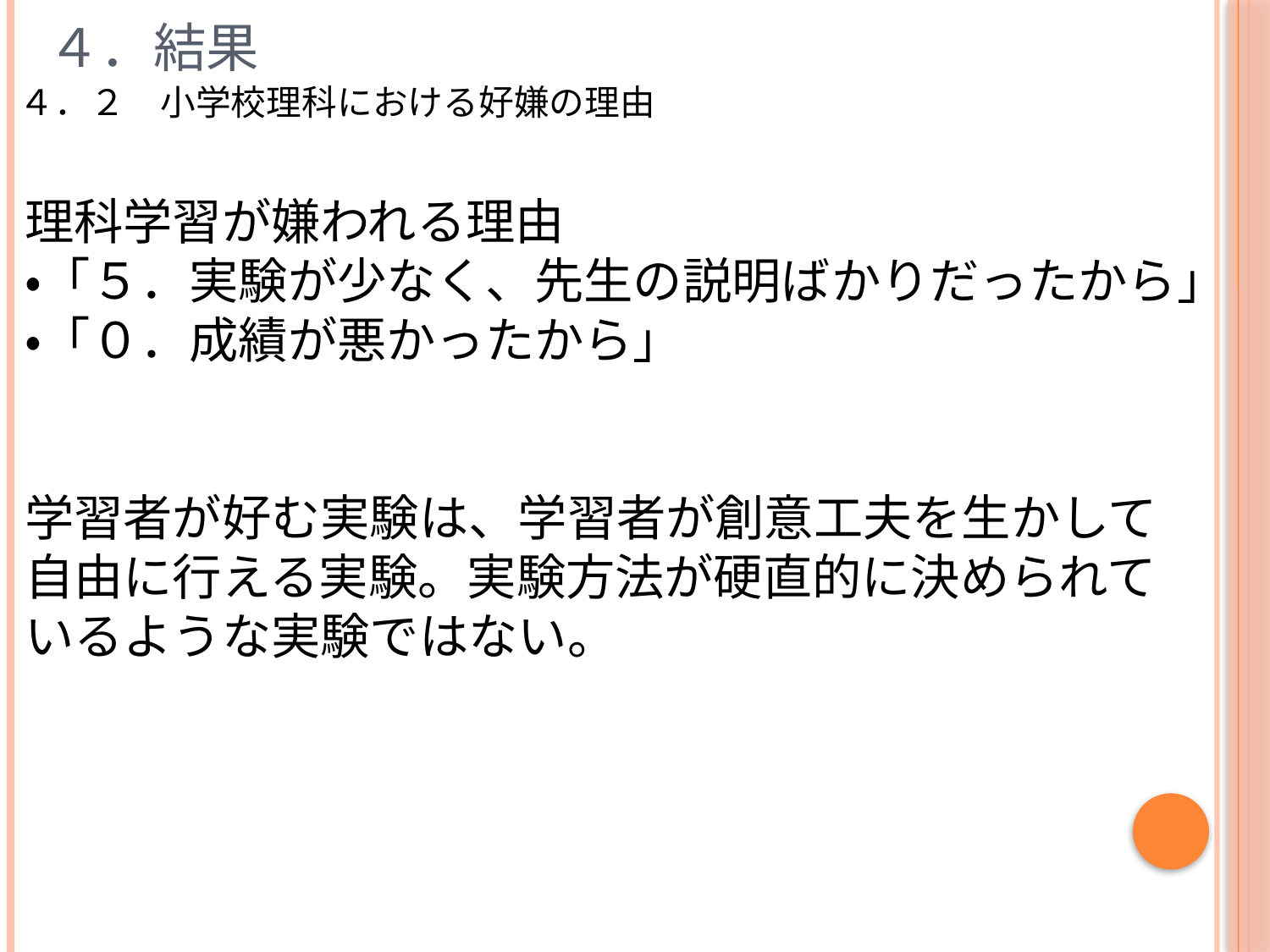

４．結果
４．２　小学校理科における好嫌の理由
理科学習が嫌われる理由
・「５．実験が少なく、先生の説明ばかりだったから」
・「０．成績が悪かったから」

学習者が好む実験は、学習者が創意工夫を生かして
自由に行える実験。実験方法が硬直的に決められて
いるような実験ではない。